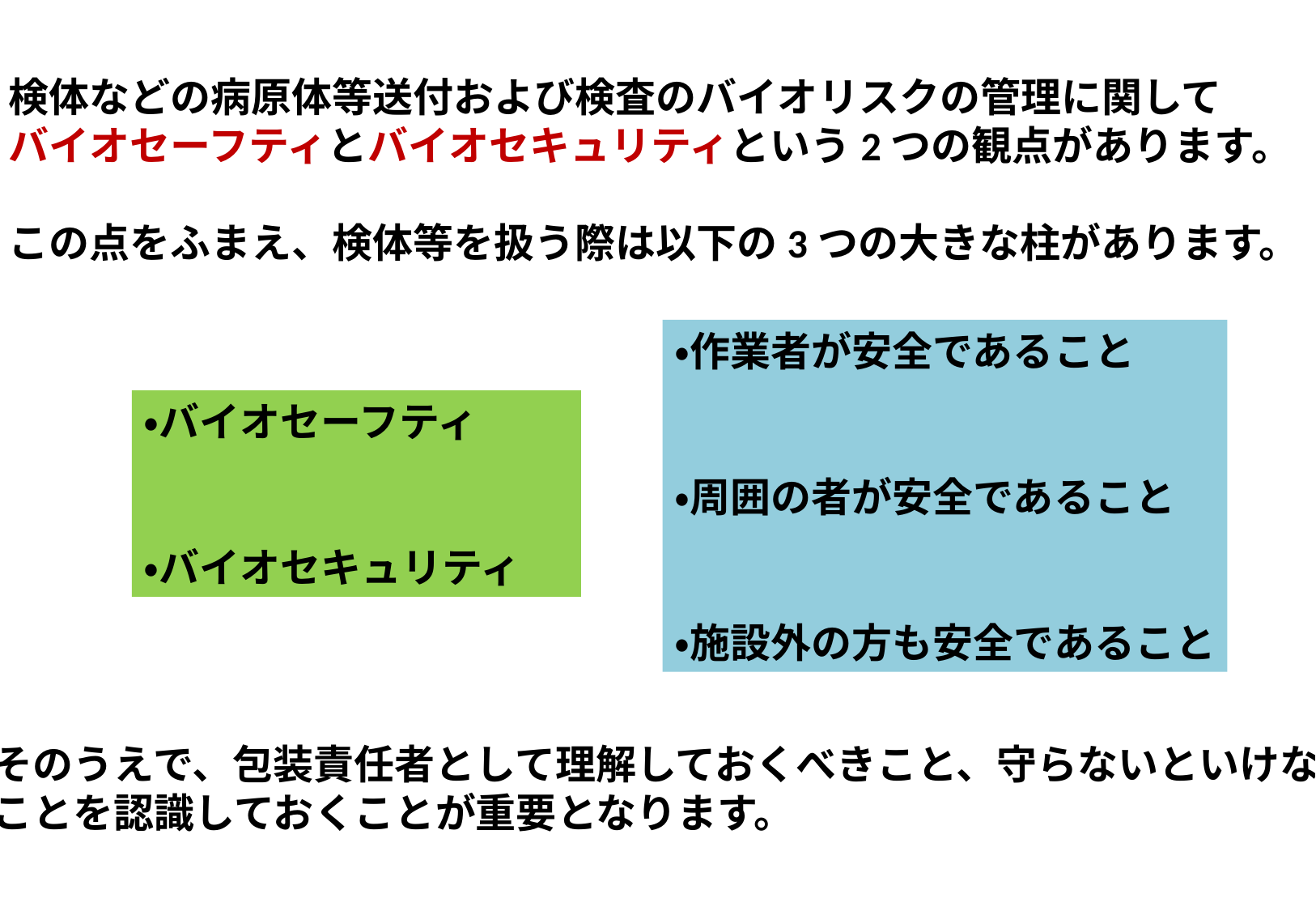

検体などの病原体等送付および検査のバイオリスクの管理に関して
バイオセーフティとバイオセキュリティという2つの観点があります。

この点をふまえ、検体等を扱う際は以下の3つの大きな柱があります。
・作業者が安全であること

・周囲の者が安全であること

・施設外の方も安全であること
・バイオセーフティ

・バイオセキュリティ
そのうえで、包装責任者として理解しておくべきこと、守らないといけない
ことを認識しておくことが重要となります。